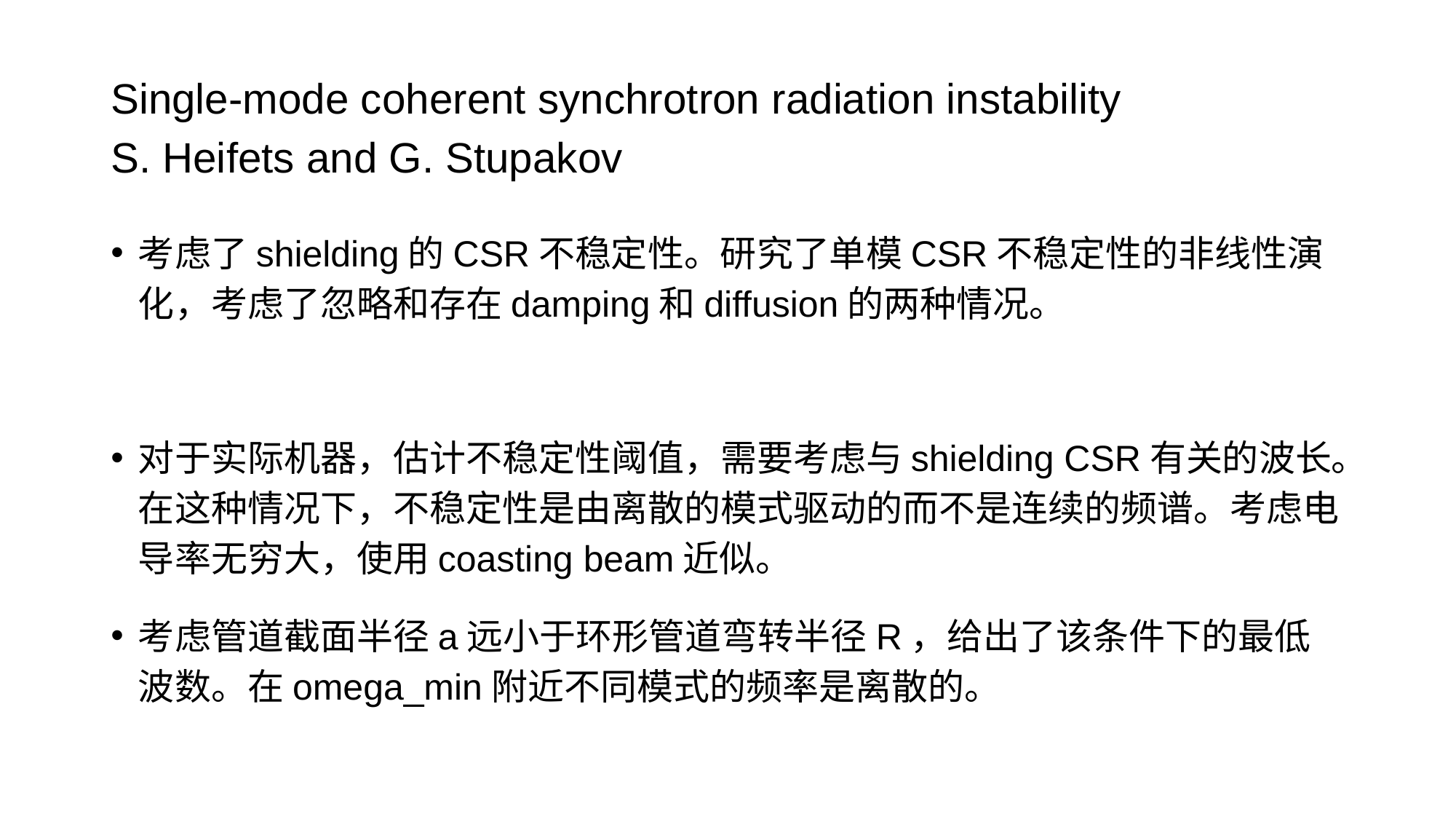

# Single-mode coherent synchrotron radiation instability S. Heifets and G. Stupakov
考虑了shielding的CSR不稳定性。研究了单模CSR不稳定性的非线性演化，考虑了忽略和存在damping和diffusion的两种情况。

对于实际机器，估计不稳定性阈值，需要考虑与shielding CSR有关的波长。在这种情况下，不稳定性是由离散的模式驱动的而不是连续的频谱。考虑电导率无穷大，使用coasting beam近似。
考虑管道截面半径a远小于环形管道弯转半径R，给出了该条件下的最低波数。在omega_min附近不同模式的频率是离散的。